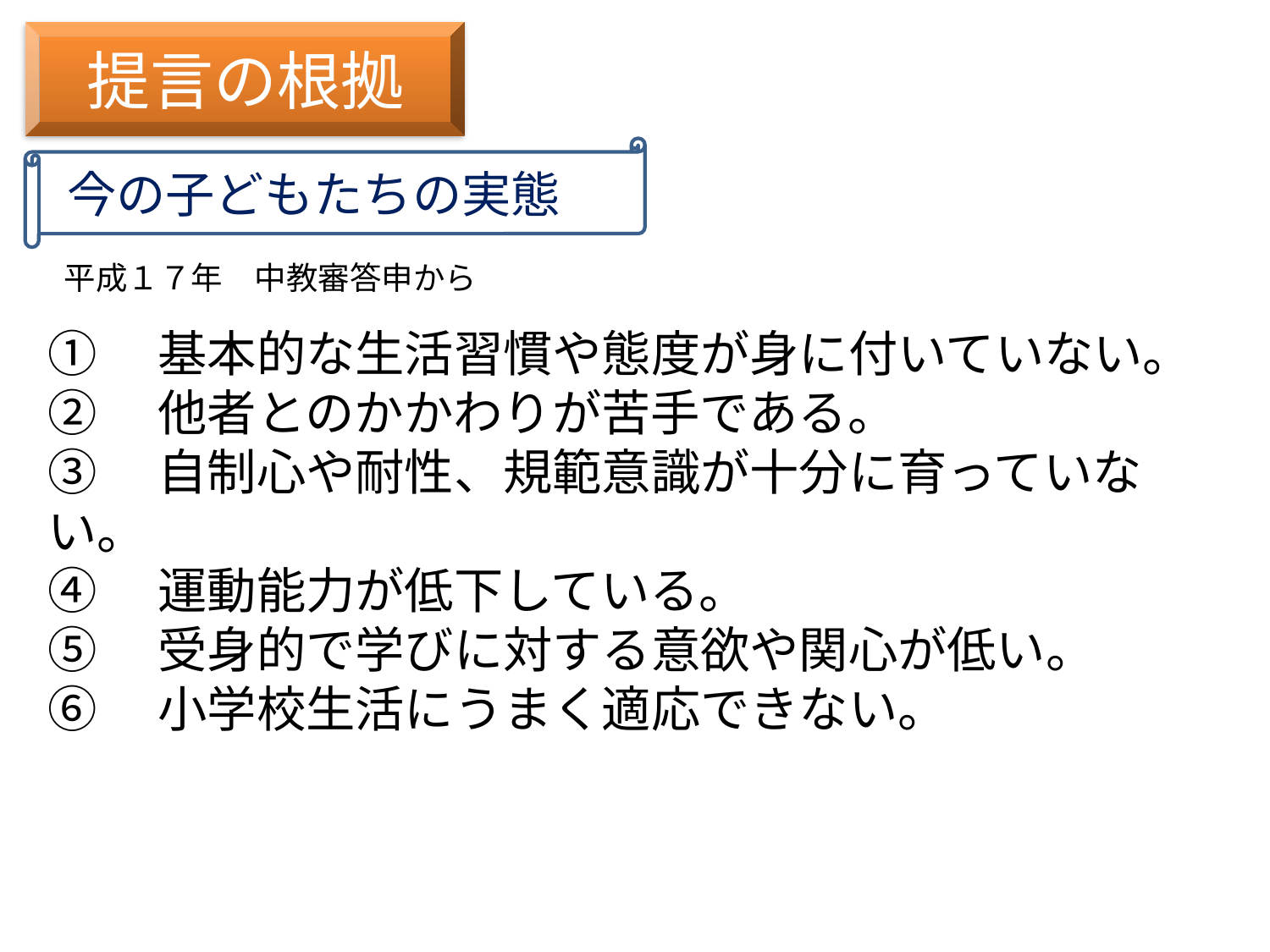

提言の根拠
今の子どもたちの実態
平成１７年　中教審答申から
①　基本的な生活習慣や態度が身に付いていない。
②　他者とのかかわりが苦手である。
③　自制心や耐性、規範意識が十分に育っていない。
④　運動能力が低下している。
⑤　受身的で学びに対する意欲や関心が低い。
⑥　小学校生活にうまく適応できない。